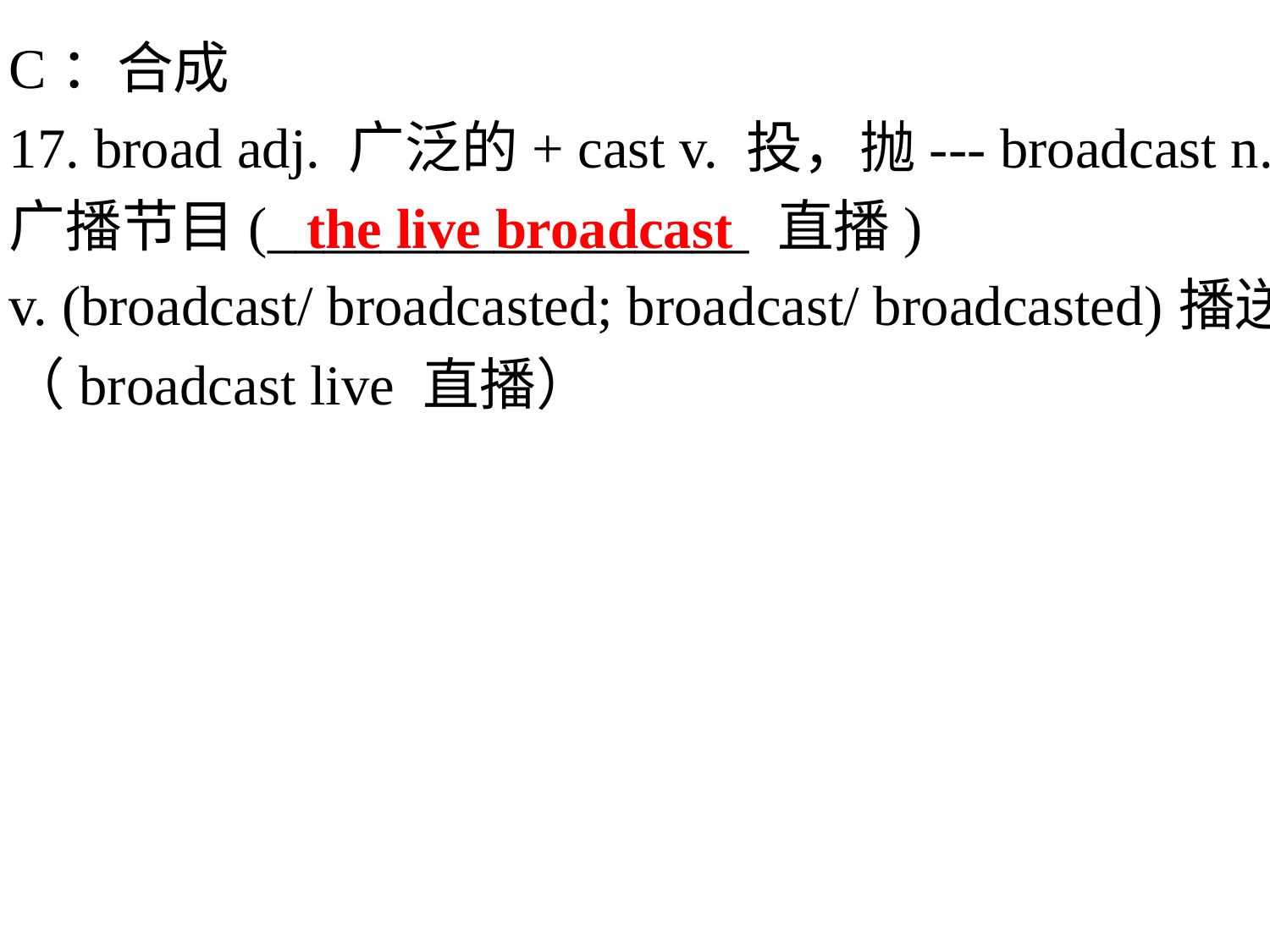

C：合成
17. broad adj. 广泛的+ cast v. 投，抛--- broadcast n.
广播节目(_________________ 直播)
v. (broadcast/ broadcasted; broadcast/ broadcasted)播送
（broadcast live 直播）
the live broadcast